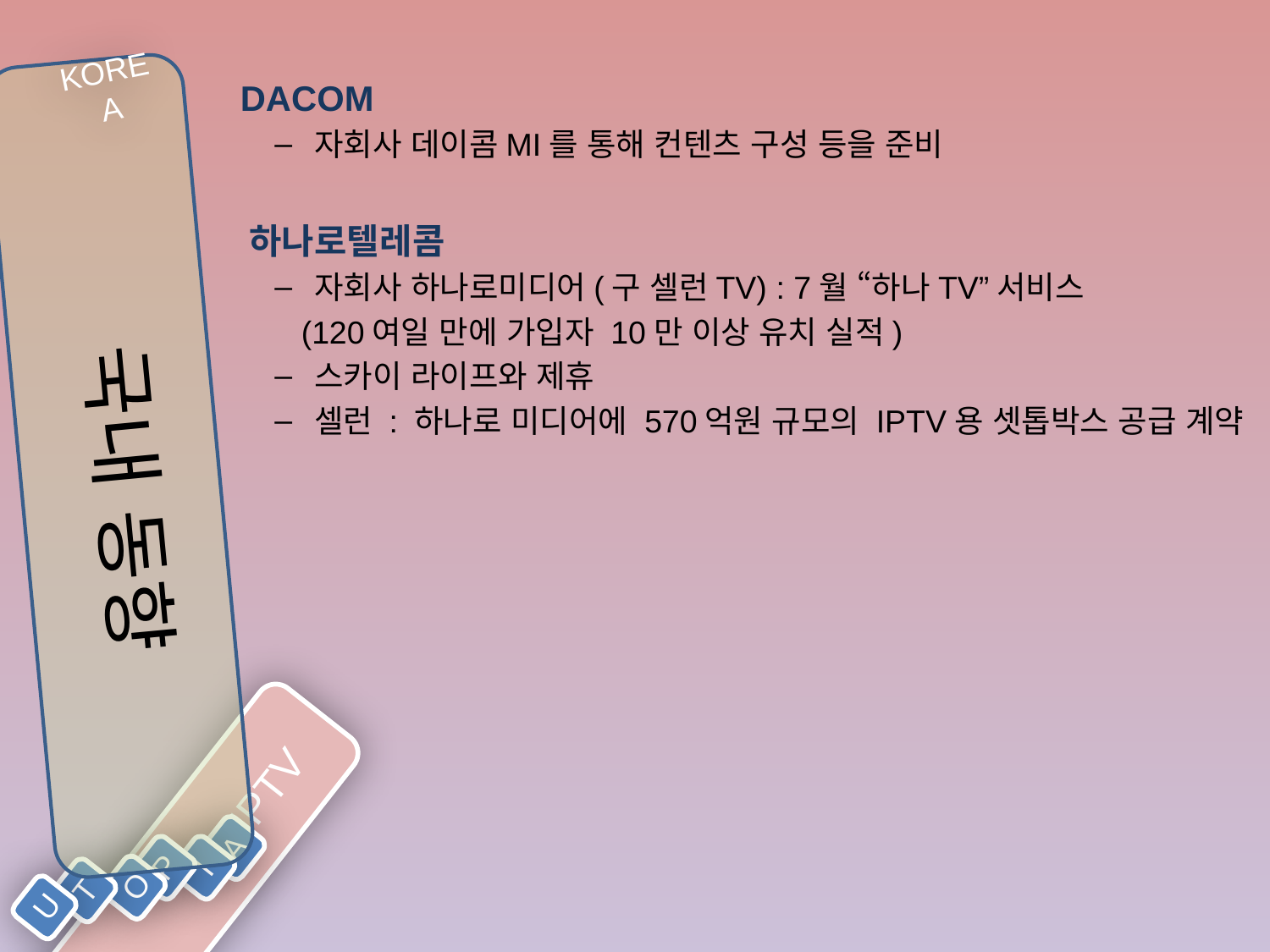

KOREA
   DACOM
자회사 데이콤MI를 통해 컨텐츠 구성 등을 준비

   하나로텔레콤
자회사 하나로미디어(구 셀런TV) : 7월 “하나TV”서비스
   (120여일 만에 가입자 10만 이상 유치 실적)
스카이 라이프와 제휴
셀런 : 하나로 미디어에 570억원 규모의 IPTV용 셋톱박스 공급 계약

국내 동향